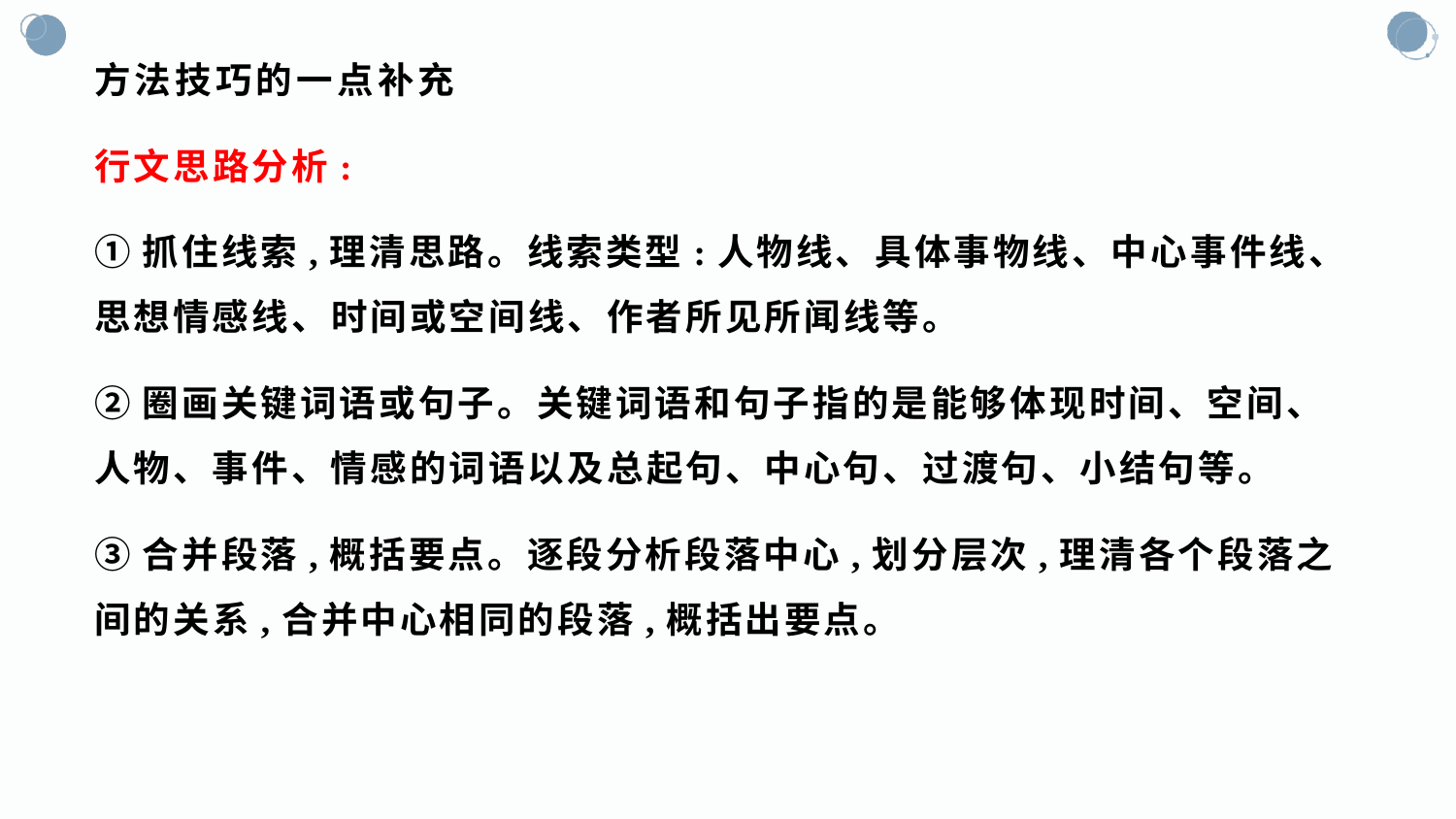

# 方法技巧的一点补充
行文思路分析:
①抓住线索,理清思路。线索类型:人物线、具体事物线、中心事件线、思想情感线、时间或空间线、作者所见所闻线等。
②圈画关键词语或句子。关键词语和句子指的是能够体现时间、空间、人物、事件、情感的词语以及总起句、中心句、过渡句、小结句等。
③合并段落,概括要点。逐段分析段落中心,划分层次,理清各个段落之间的关系,合并中心相同的段落,概括出要点。